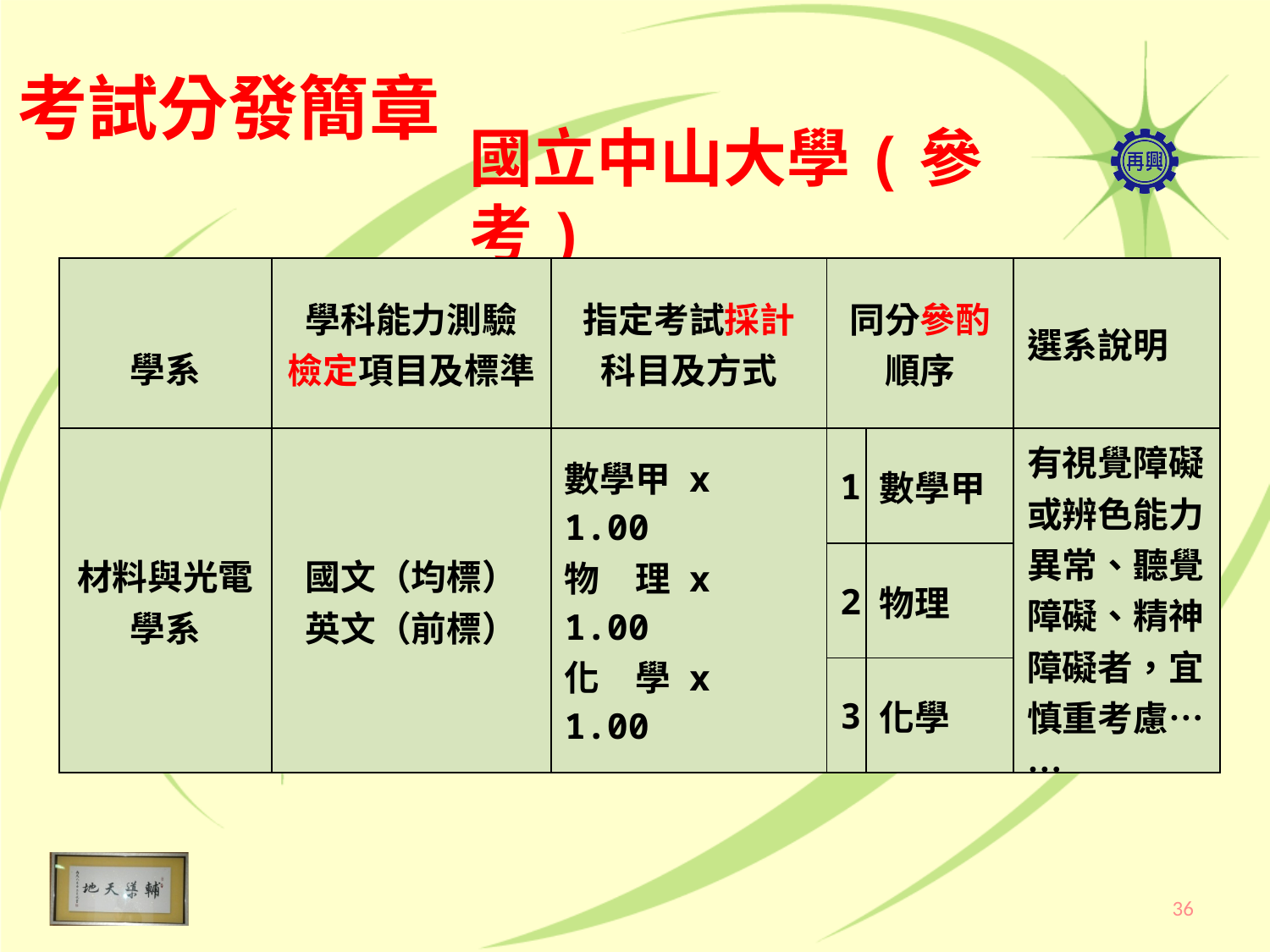

考試分發簡章
國立中山大學(參考)

| 學系 | 學科能力測驗 檢定項目及標準 | 指定考試採計 科目及方式 | 同分參酌順序 |  | 選系說明 |
| --- | --- | --- | --- | --- | --- |
| 材料與光電學系 | 國文（均標） 英文（前標） | 數學甲 x 1.00 物　理 x 1.00 化　學 x 1.00 | 1 | 數學甲 | 有視覺障礙或辨色能力異常、聽覺障礙、精神障礙者，宜慎重考慮…… |
|  |  |  | 2 | 物理 |  |
|  |  |  | 3 | 化學 |  |
36